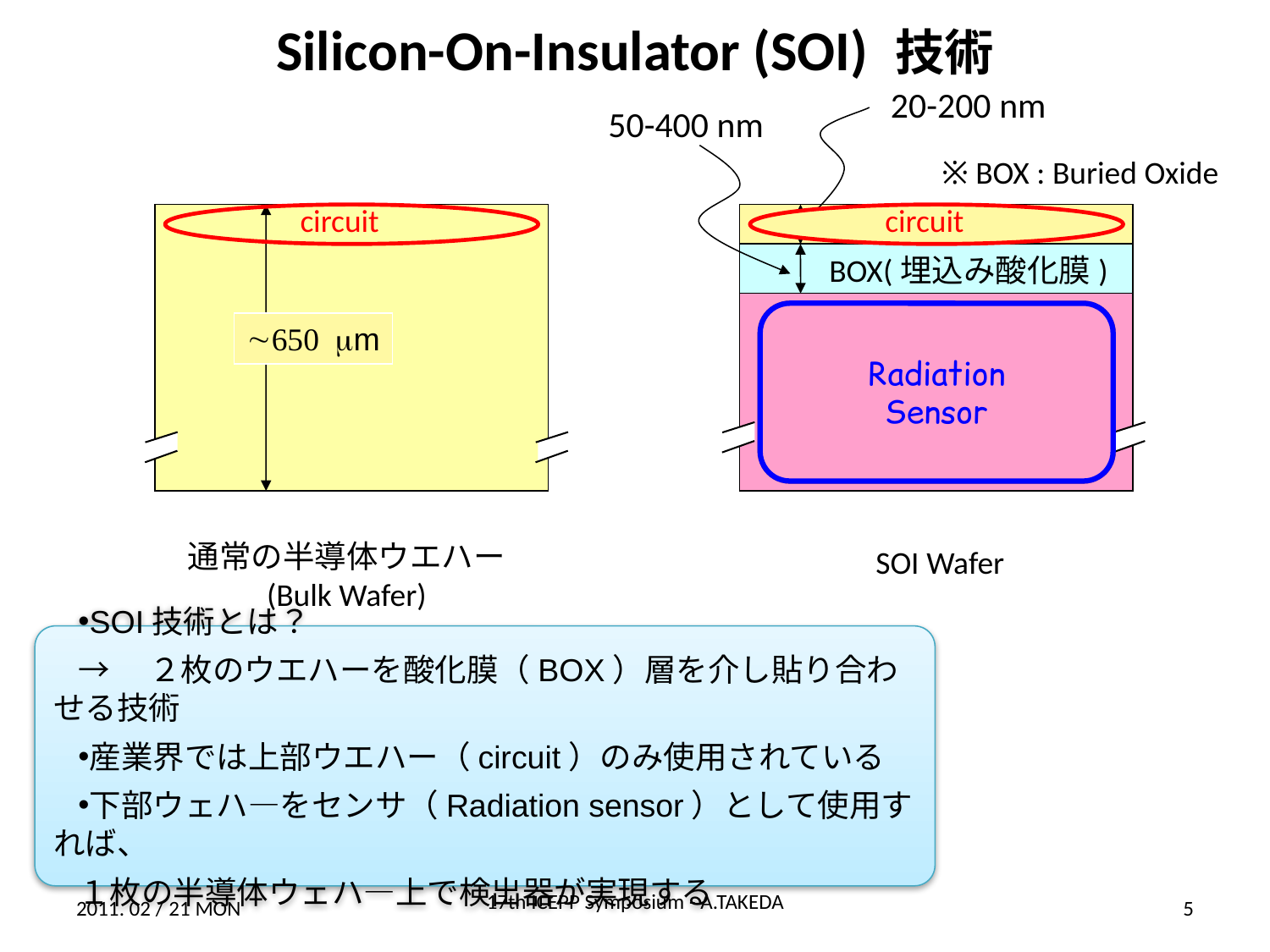

# Silicon-On-Insulator (SOI) 技術
20-200 nm
50-400 nm

circuit
circuit

Top Si (SOI Layer)

BOX(埋込み酸化膜)
Physical
Support
Radiation
Sensor
∼650 μm

通常の半導体ウエハー
(Bulk Wafer)
SOI Wafer

※ BOX : Buried Oxide
SOI技術とは？
→　２枚のウエハーを酸化膜（BOX）層を介し貼り合わせる技術
産業界では上部ウエハー（circuit）のみ使用されている
下部ウェハ―をセンサ（Radiation sensor）として使用すれば、
１枚の半導体ウェハ―上で検出器が実現する
17th ICEPP Symposium - A.TAKEDA
2011. 02 / 21 MON
5